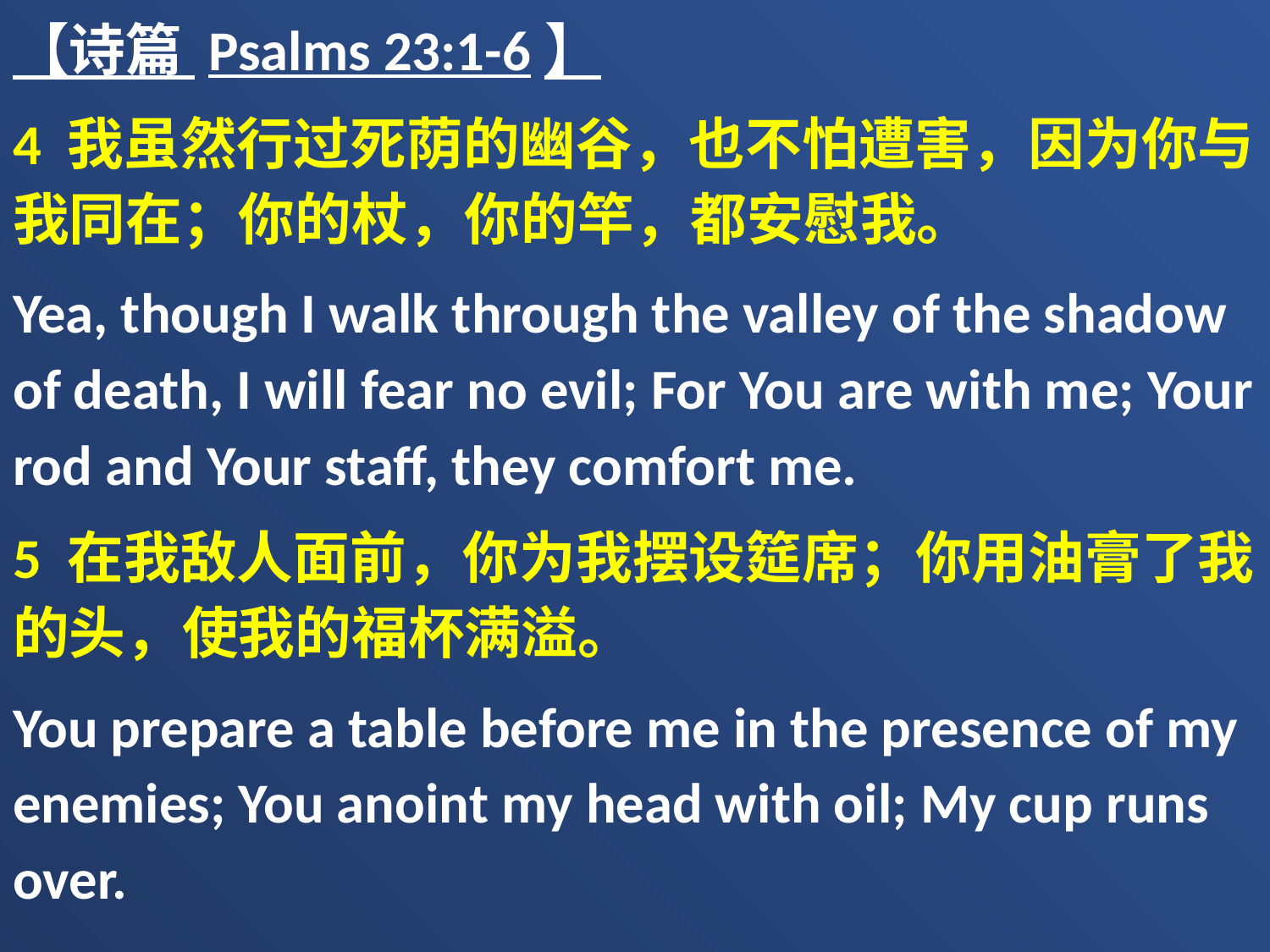

【诗篇 Psalms 23:1-6】
4 我虽然行过死荫的幽谷，也不怕遭害，因为你与我同在；你的杖，你的竿，都安慰我。
Yea, though I walk through the valley of the shadow of death, I will fear no evil; For You are with me; Your rod and Your staff, they comfort me.
5 在我敌人面前，你为我摆设筵席；你用油膏了我的头，使我的福杯满溢。
You prepare a table before me in the presence of my enemies; You anoint my head with oil; My cup runs over.